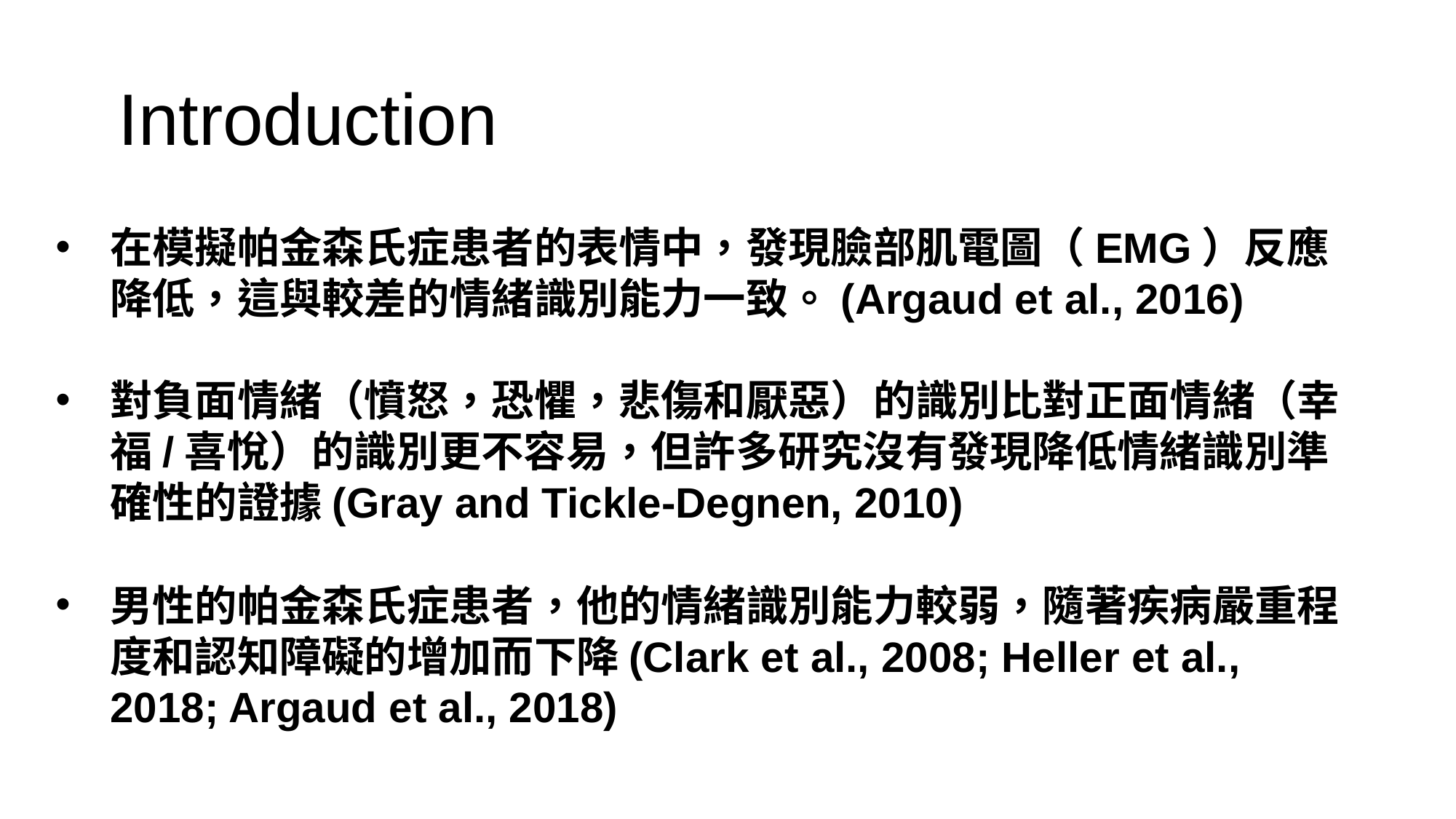

Introduction
在模擬帕金森氏症患者的表情中，發現臉部肌電圖（EMG）反應降低，這與較差的情緒識別能力一致。(Argaud et al., 2016)
對負面情緒（憤怒，恐懼，悲傷和厭惡）的識別比對正面情緒（幸福/喜悅）的識別更不容易，但許多研究沒有發現降低情緒識別準確性的證據(Gray and Tickle-Degnen, 2010)
男性的帕金森氏症患者，他的情緒識別能力較弱，隨著疾病嚴重程度和認知障礙的增加而下降(Clark et al., 2008; Heller et al., 2018; Argaud et al., 2018)